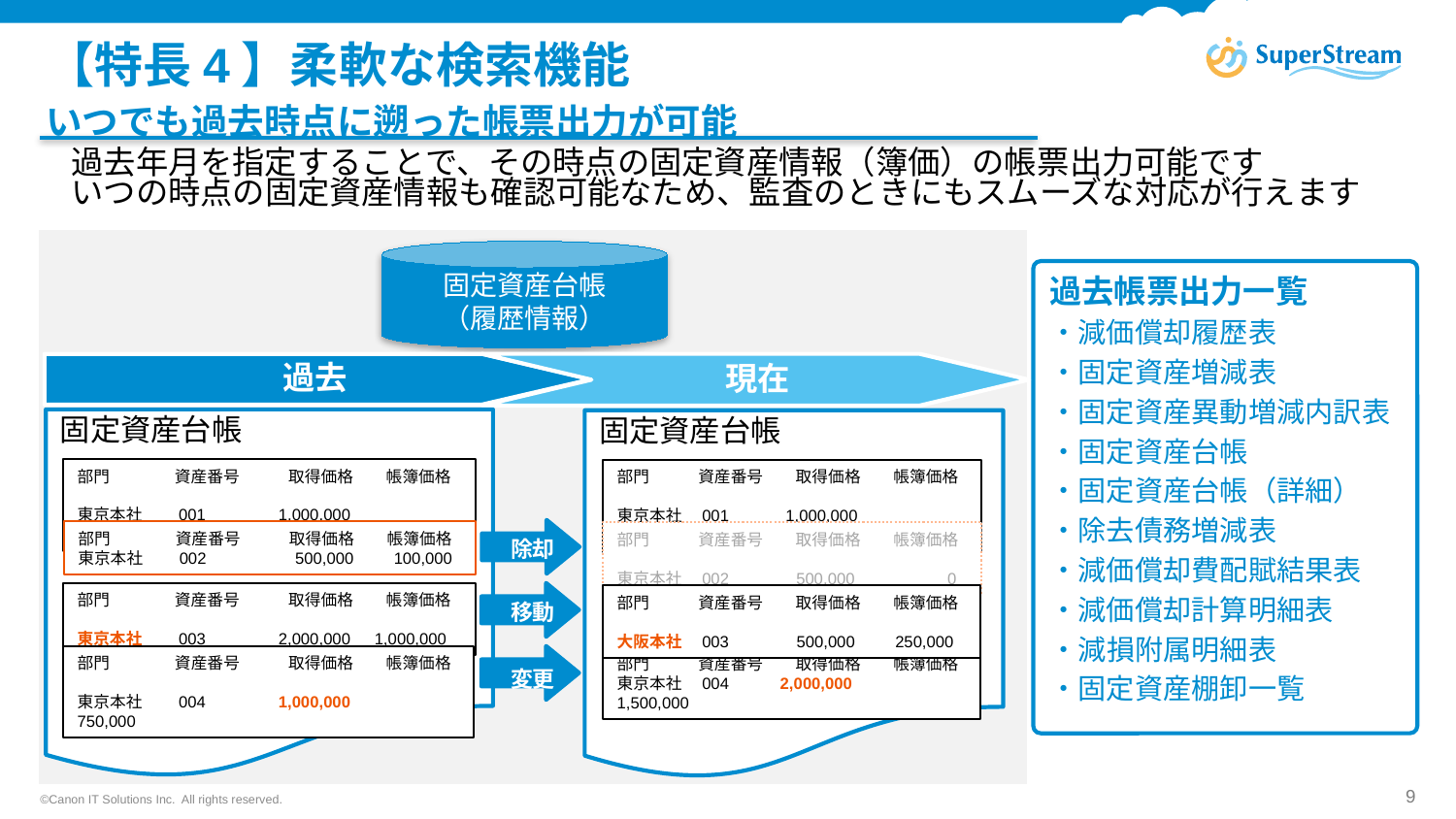

# 【特長4】柔軟な検索機能
いつでも過去時点に遡った帳票出力が可能
過去年月を指定することで、その時点の固定資産情報（簿価）の帳票出力可能です
いつの時点の固定資産情報も確認可能なため、監査のときにもスムーズな対応が行えます

固定資産台帳
（履歴情報）
過去帳票出力一覧
・減価償却履歴表
・固定資産増減表
・固定資産異動増減内訳表
・固定資産台帳
・固定資産台帳（詳細）
・除去債務増減表
・減価償却費配賦結果表
・減価償却計算明細表
・減損附属明細表
・固定資産棚卸一覧

現在
過去
固定資産台帳
固定資産台帳
部門　　　　資産番号　　　取得価格　　帳簿価格
東京本社　　001　　　　1,000,000　　500,000
部門　　　資産番号　　取得価格　　帳簿価格
東京本社　001　　　1,000,000　　250,000

部門　　　　資産番号　　　取得価格　　帳簿価格
東京本社　　002　　　　　500,000　　100,000
部門　　　資産番号　　取得価格　　帳簿価格
東京本社　002　　　   500,000　　　　　 0
除却
部門　　　　資産番号　　　取得価格　　帳簿価格
東京本社　　003　　　　2,000,000　1,000,000

部門　　　資産番号　　取得価格　　帳簿価格
大阪本社　003　 　　  500,000　　250,000
移動
部門　　　　資産番号　　　取得価格　　帳簿価格
東京本社　　004　　　　1,000,000　   750,000

部門　　　資産番号　　取得価格　　帳簿価格
東京本社　004　　   2,000,000　1,500,000
変更
©Canon IT Solutions Inc.  All rights reserved.
©Canon IT Solutions Inc.  All rights reserved.
9